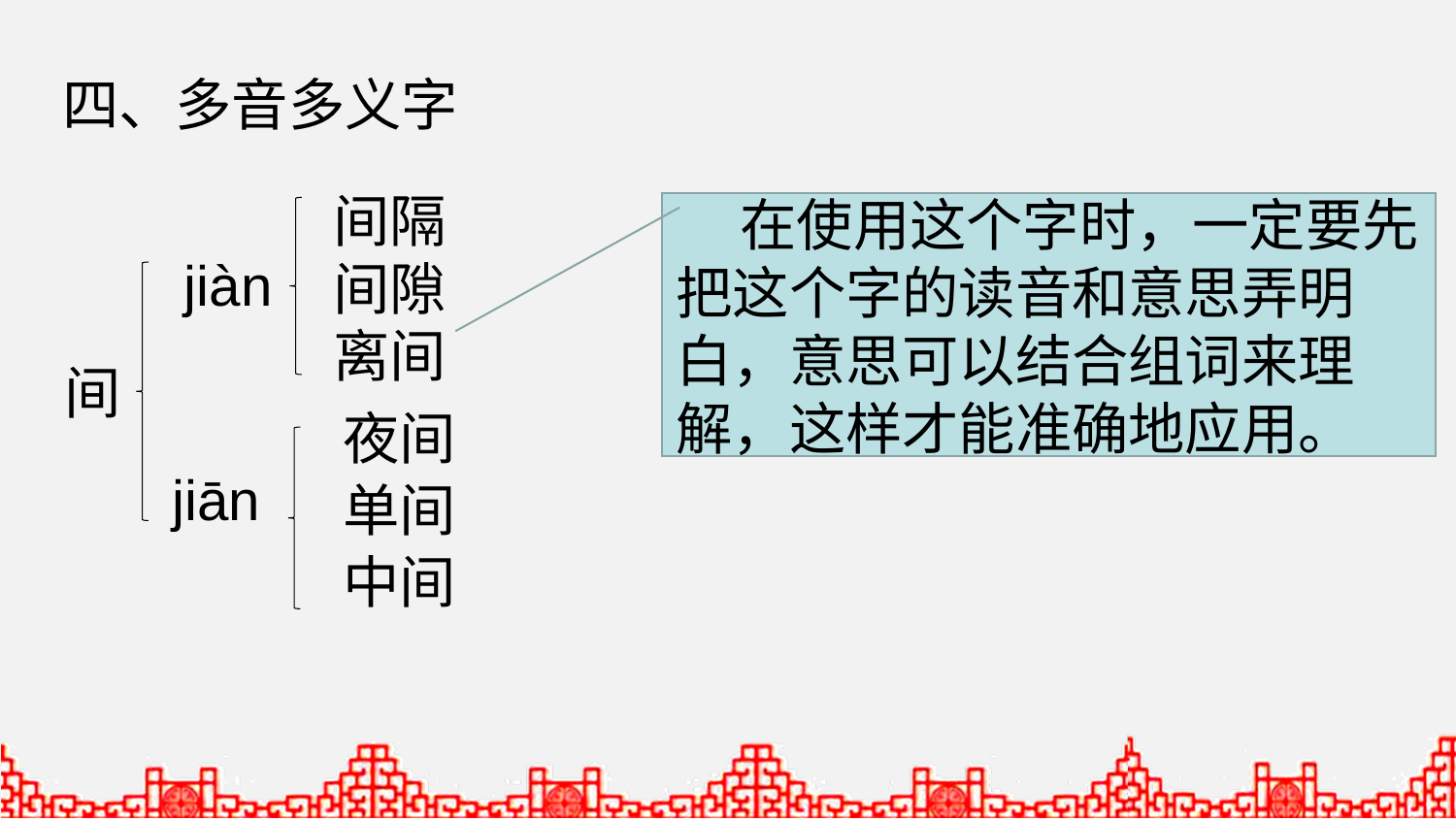

四、多音多义字
间隔
    在使用这个字时，一定要先把这个字的读音和意思弄明白，意思可以结合组词来理解，这样才能准确地应用。

jiàn
间隙

离间
间
夜间

jiān
单间
中间